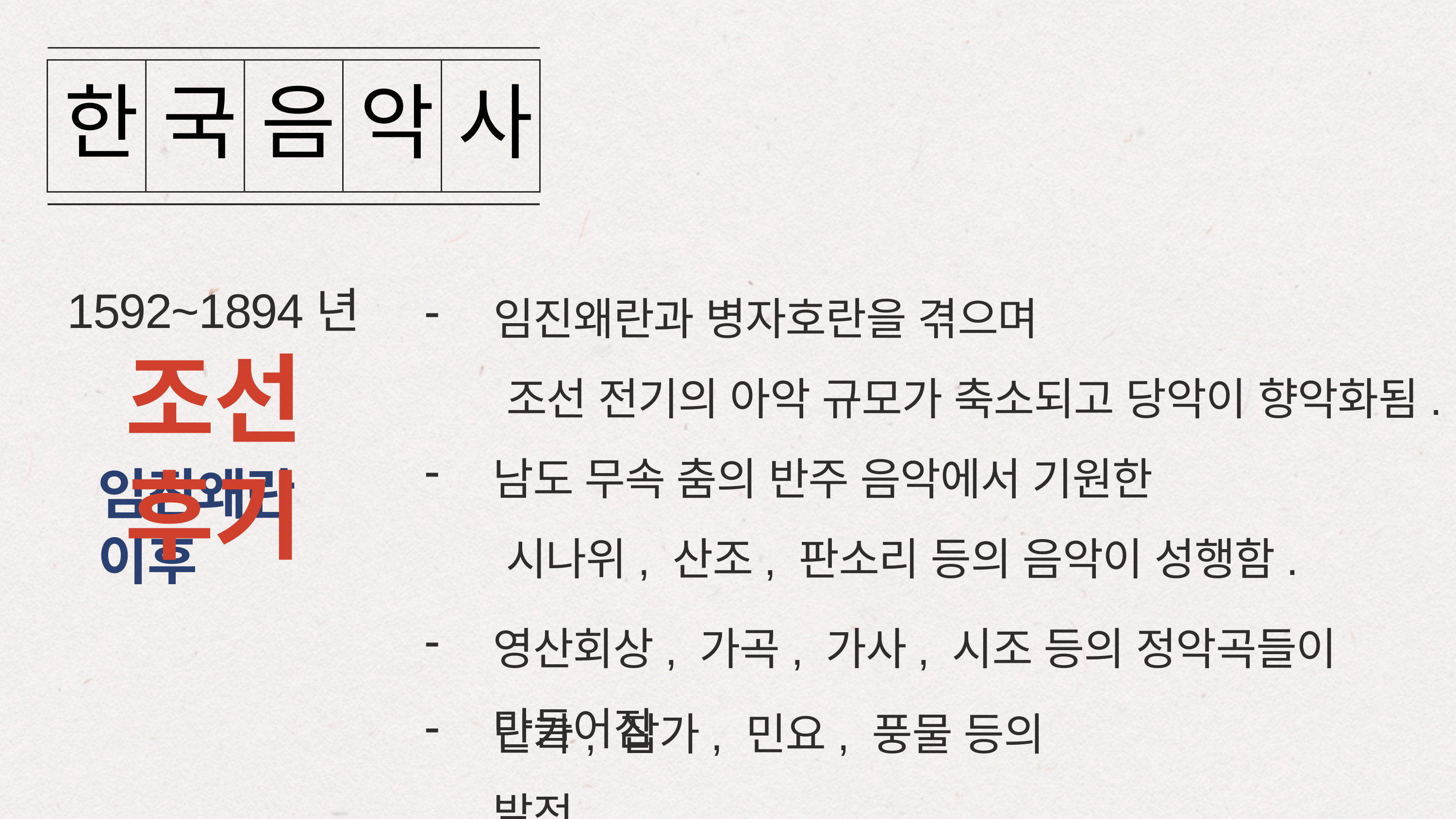

| 한 | 국 | 음 | 악 | 사 |
| --- | --- | --- | --- | --- |

임진왜란과 병자호란을 겪으며
      조선 전기의 아악 규모가 축소되고 당악이 향악화됨.
1592~1894년
조선 후기
남도 무속 춤의 반주 음악에서 기원한
      시나위, 산조, 판소리 등의 음악이 성행함.
임진왜란 이후
영산회상, 가곡, 가사, 시조 등의 정악곡들이 만들어짐
단가, 잡가, 민요, 풍물 등의 발전